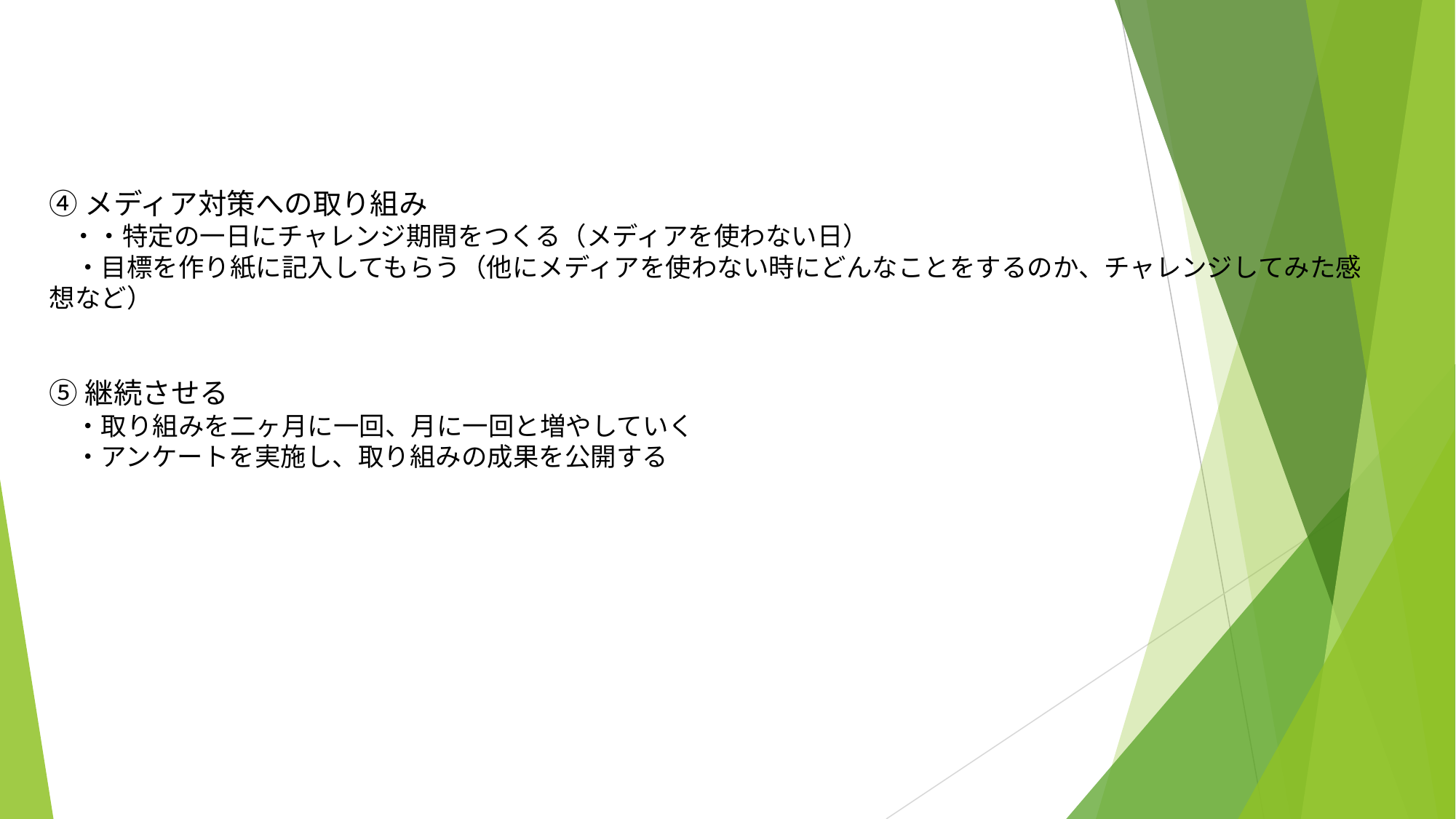

④メディア対策への取り組み
　・・特定の一日にチャレンジ期間をつくる（メディアを使わない日）
　・目標を作り紙に記入してもらう（他にメディアを使わない時にどんなことをするのか、チャレンジしてみた感想など）

⑤継続させる
　・取り組みを二ヶ月に一回、月に一回と増やしていく
　・アンケートを実施し、取り組みの成果を公開する